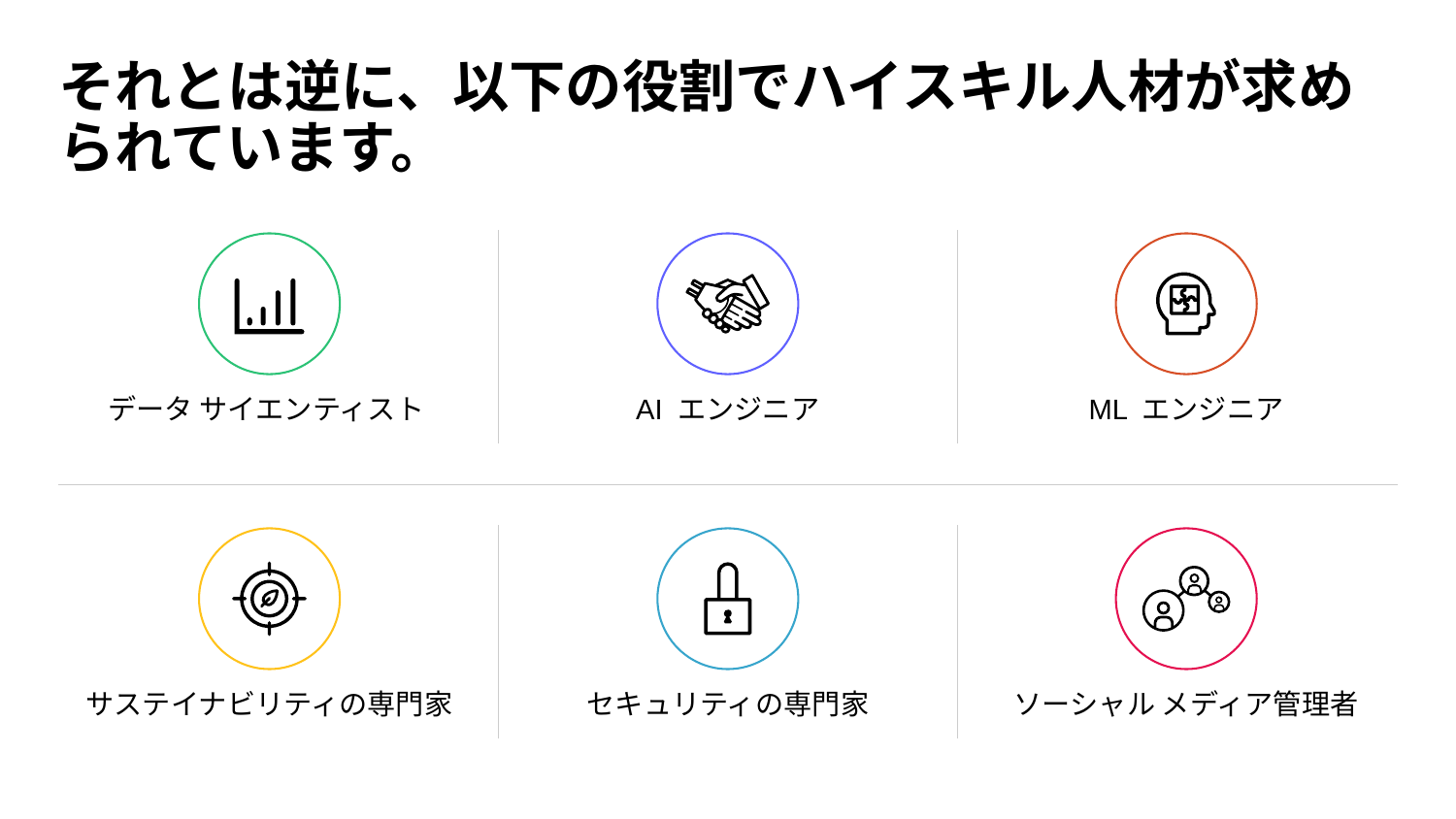

# それとは逆に、以下の役割でハイスキル人材が求められています。

データ サイエンティスト
AI エンジニア
ML エンジニア

サステイナビリティの専門家
セキュリティの専門家
ソーシャル メディア管理者